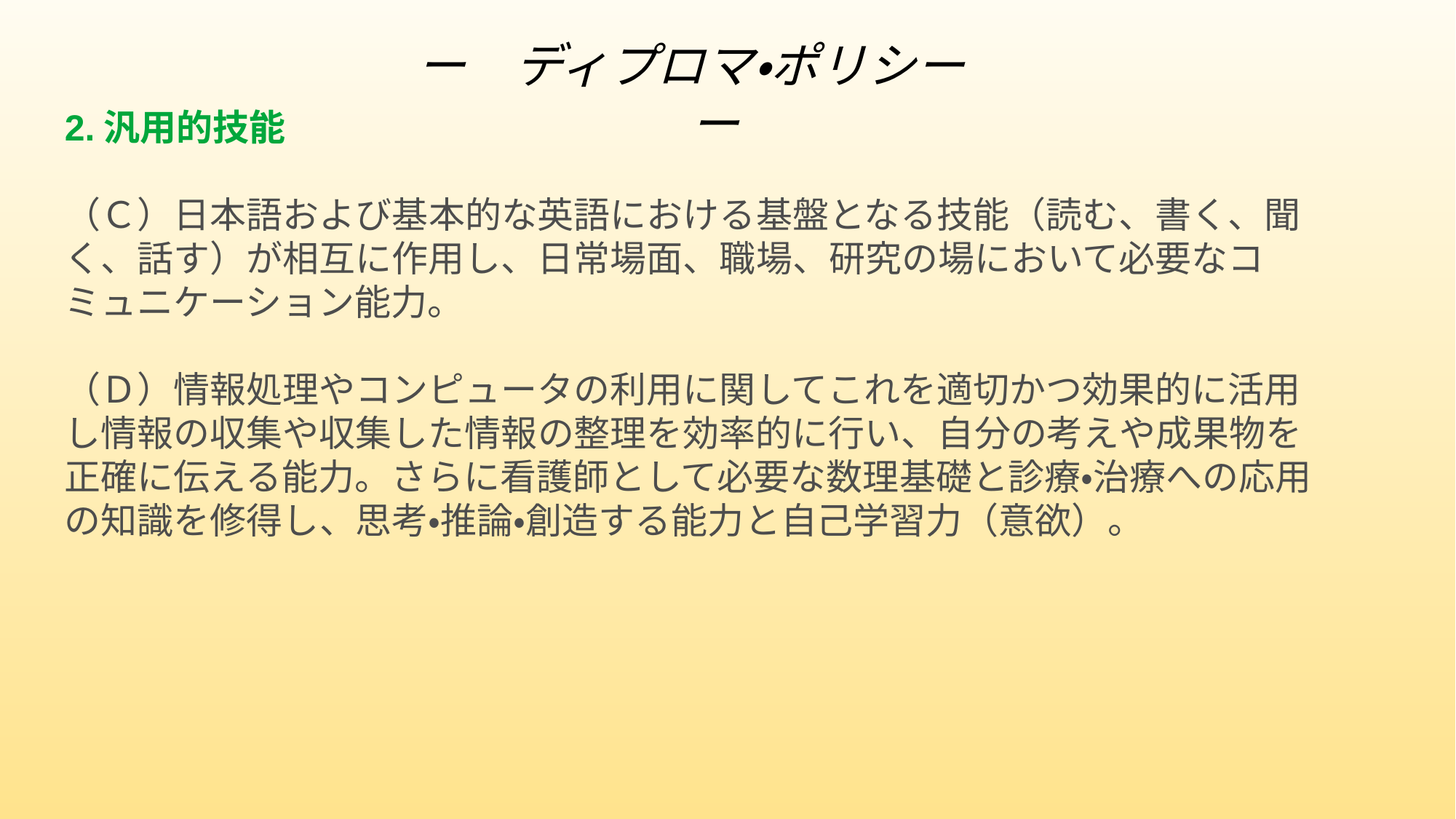

ー　ディプロマ・ポリシー　ー
2.汎用的技能

（Ｃ）日本語および基本的な英語における基盤となる技能（読む、書く、聞く、話す）が相互に作用し、日常場面、職場、研究の場において必要なコミュニケーション能力。

（Ｄ）情報処理やコンピュータの利用に関してこれを適切かつ効果的に活用し情報の収集や収集した情報の整理を効率的に行い、自分の考えや成果物を正確に伝える能力。さらに看護師として必要な数理基礎と診療・治療への応用の知識を修得し、思考・推論・創造する能力と自己学習力（意欲）。